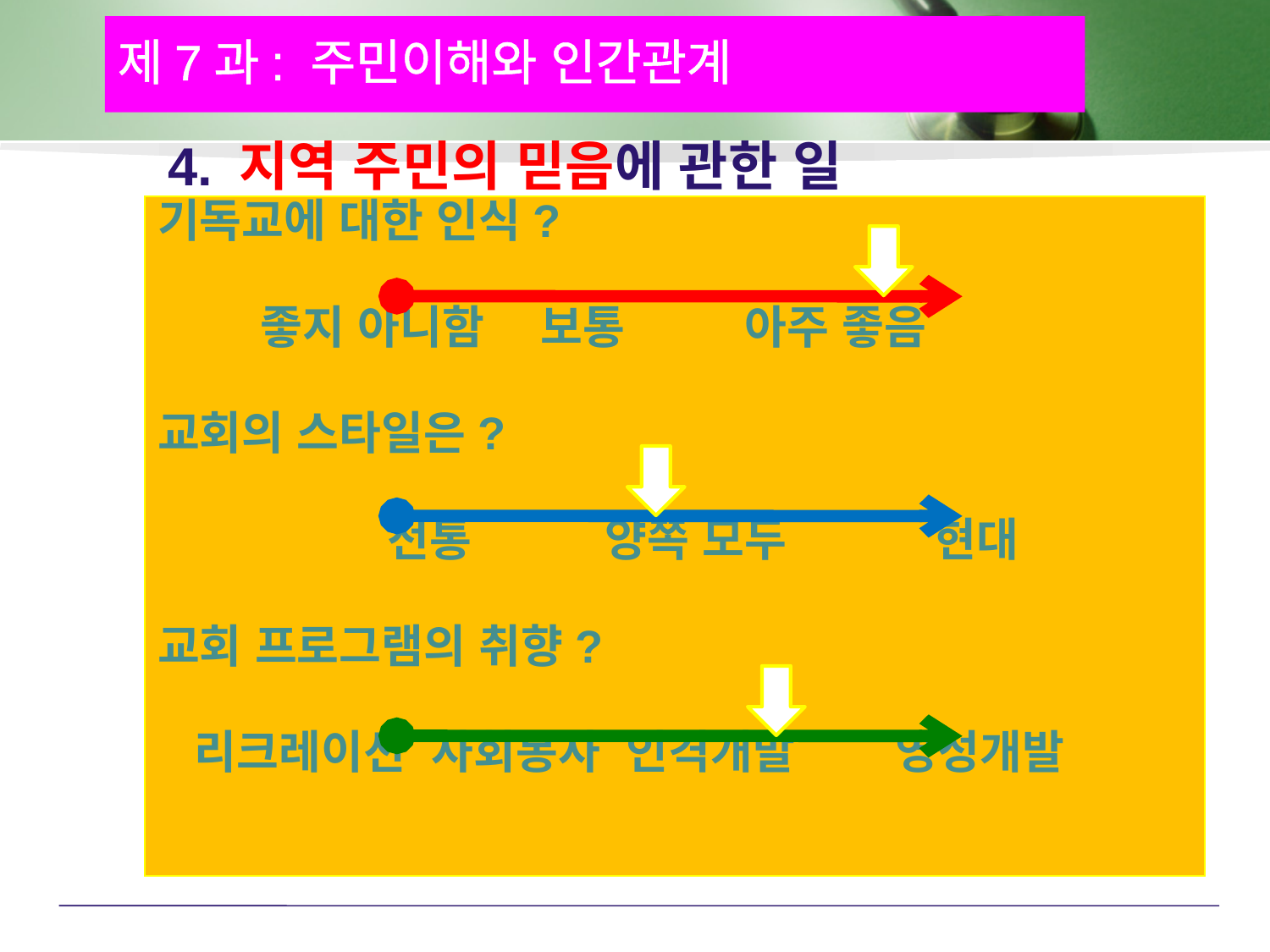

제7과: 주민이해와 인간관계
4. 지역 주민의 믿음에 관한 일
기독교에 대한 인식?

	좋지 아니함	  보통	        아주 좋음

교회의 스타일은?

		전통	       양쪽 모두	   현대

교회 프로그램의 취향?

  리크레이션  사회봉사  인격개발  	영성개발